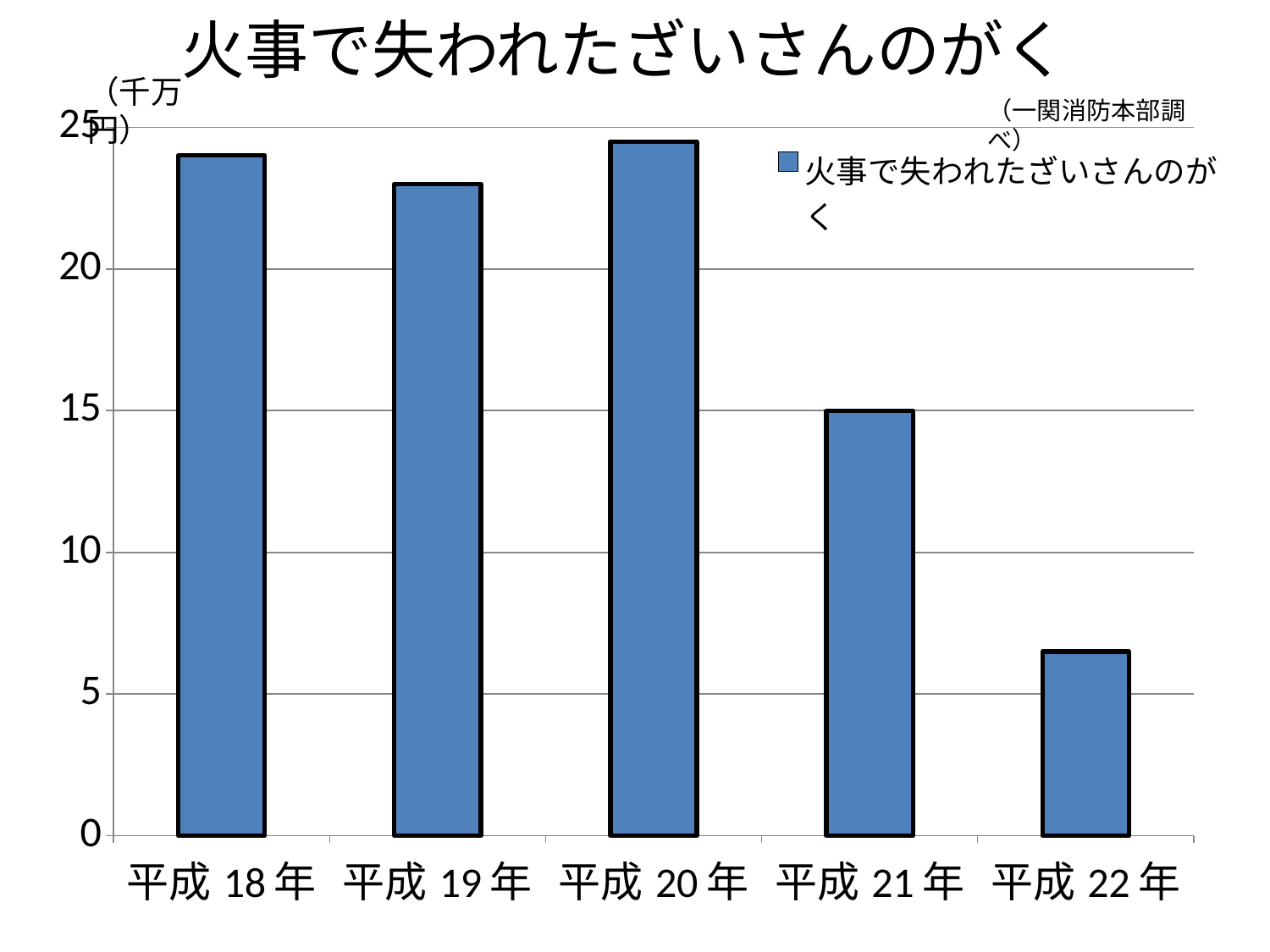

# 火事で失われたざいさんのがく
（千万円）
（一関消防本部調べ）

### Chart

| Category | 火事で失われたざいさんのがく |
|---|---|
| 平成18年 | 24.0 |
| 平成19年 | 23.0 |
| 平成20年 | 24.5 |
| 平成21年 | 15.0 |
| 平成22年 | 6.5 |